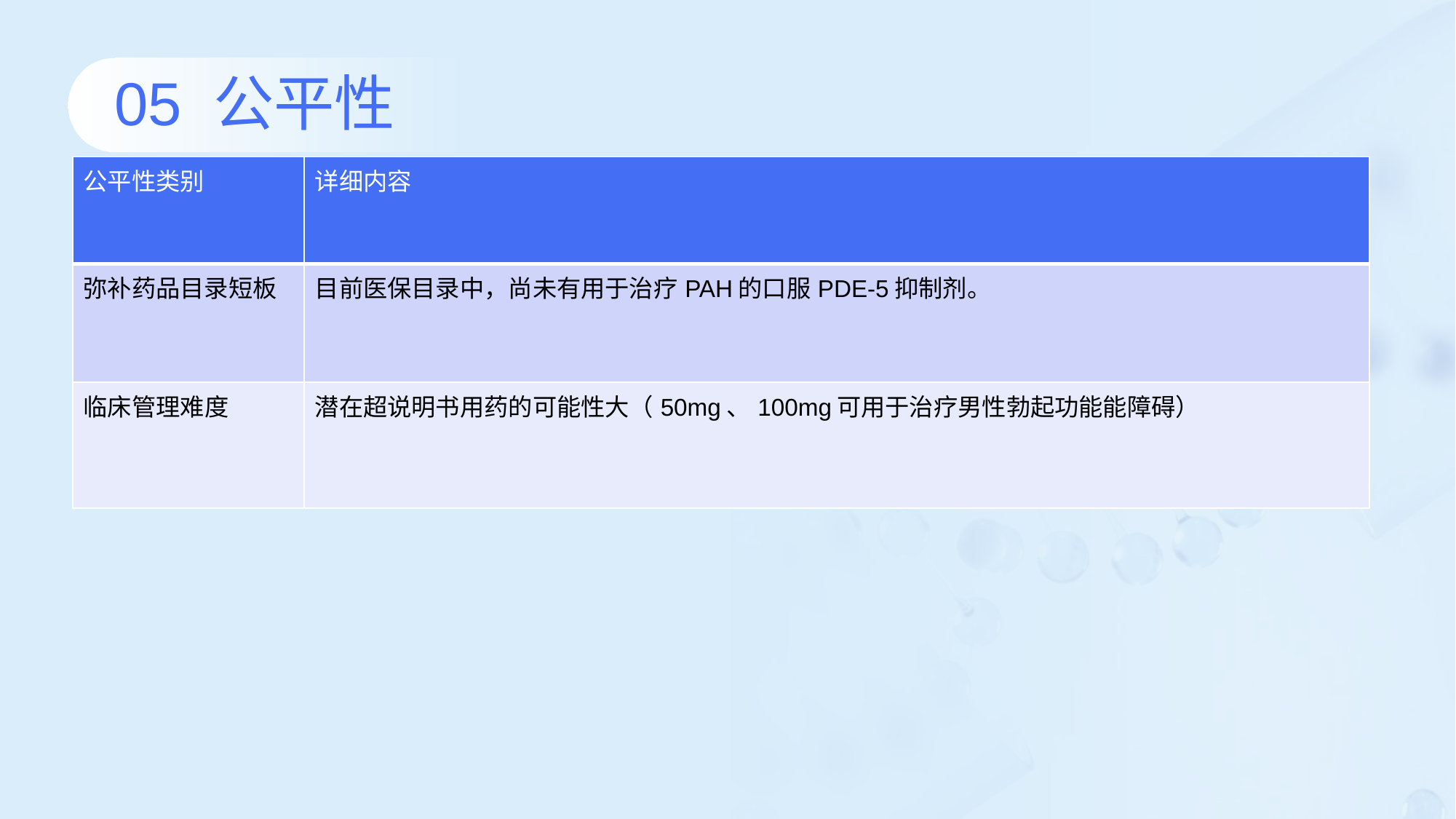

05 公平性
| 公平性类别 | 详细内容 |
| --- | --- |
| 弥补药品目录短板 | 目前医保目录中，尚未有用于治疗PAH的口服PDE-5抑制剂。 |
| 临床管理难度 | 潜在超说明书用药的可能性大（50mg、100mg可用于治疗男性勃起功能能障碍） |